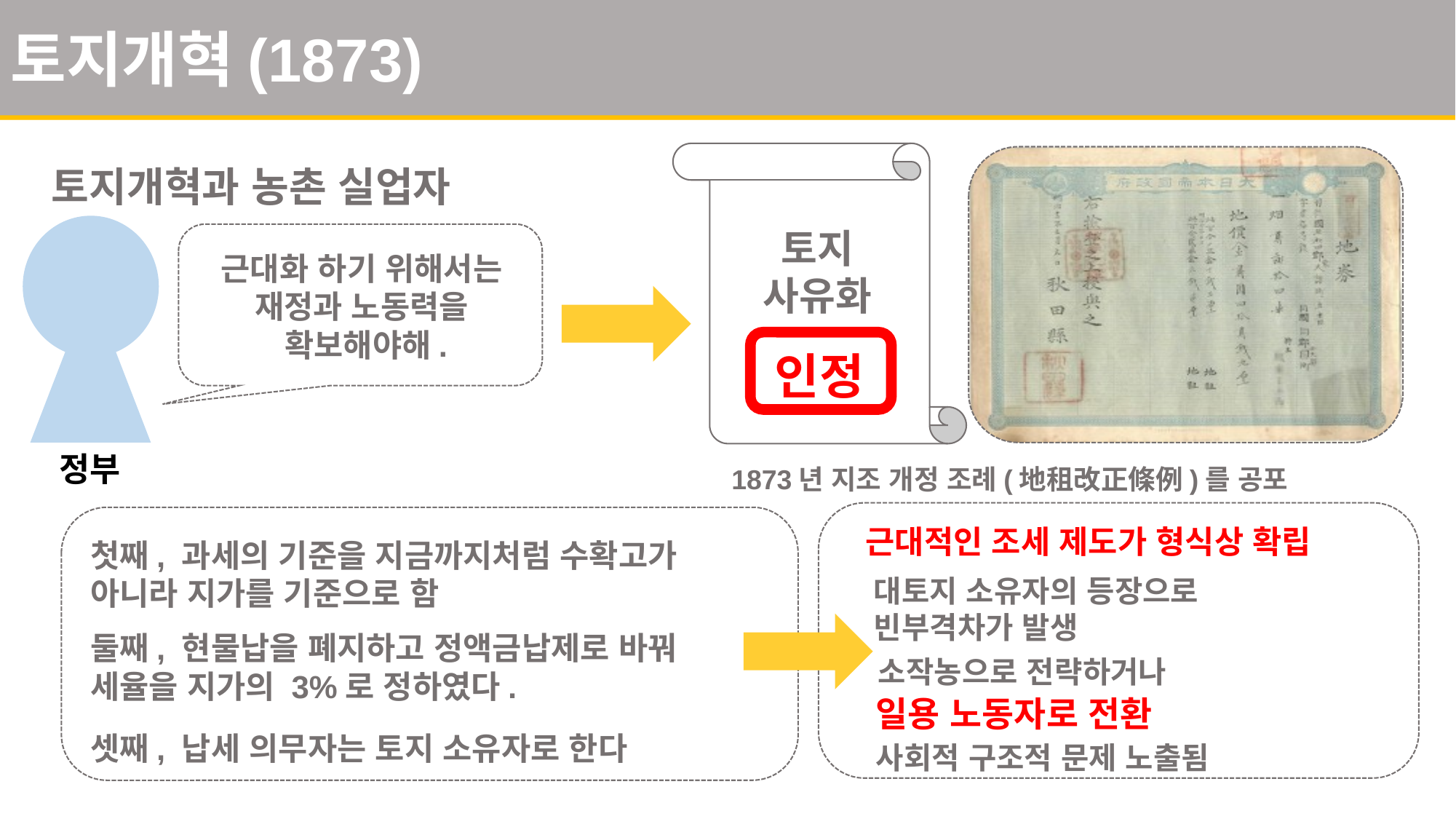

토지개혁(1873)

토지개혁과 농촌 실업자

토지
사유화

근대화 하기 위해서는
재정과 노동력을
확보해야해.

인정
정부
1873년 지조 개정 조례(地租改正條例)를 공포

근대적인 조세 제도가 형식상 확립

첫째, 과세의 기준을 지금까지처럼 수확고가 아니라 지가를 기준으로 함

둘째, 현물납을 폐지하고 정액금납제로 바꿔 세율을 지가의 3%로 정하였다.

셋째, 납세 의무자는 토지 소유자로 한다
대토지 소유자의 등장으로
빈부격차가 발생

소작농으로 전략하거나
일용 노동자로 전환
사회적 구조적 문제 노출됨